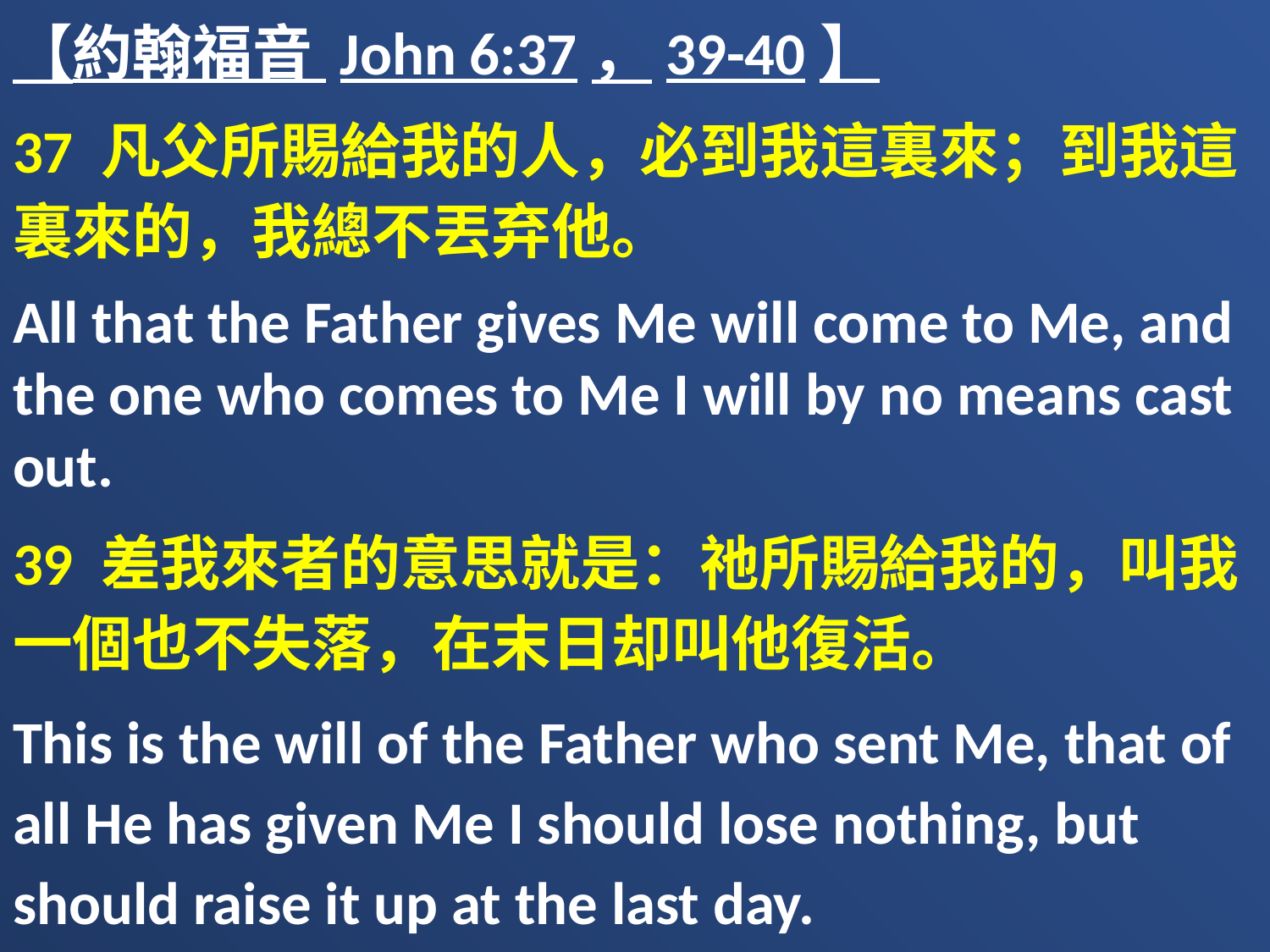

【約翰福音 John 6:37，39-40】
37 凡父所賜給我的人，必到我這裏來；到我這裏來的，我總不丟弃他。
All that the Father gives Me will come to Me, and the one who comes to Me I will by no means cast out.
39 差我來者的意思就是：祂所賜給我的，叫我一個也不失落，在末日却叫他復活。
This is the will of the Father who sent Me, that of all He has given Me I should lose nothing, but should raise it up at the last day.